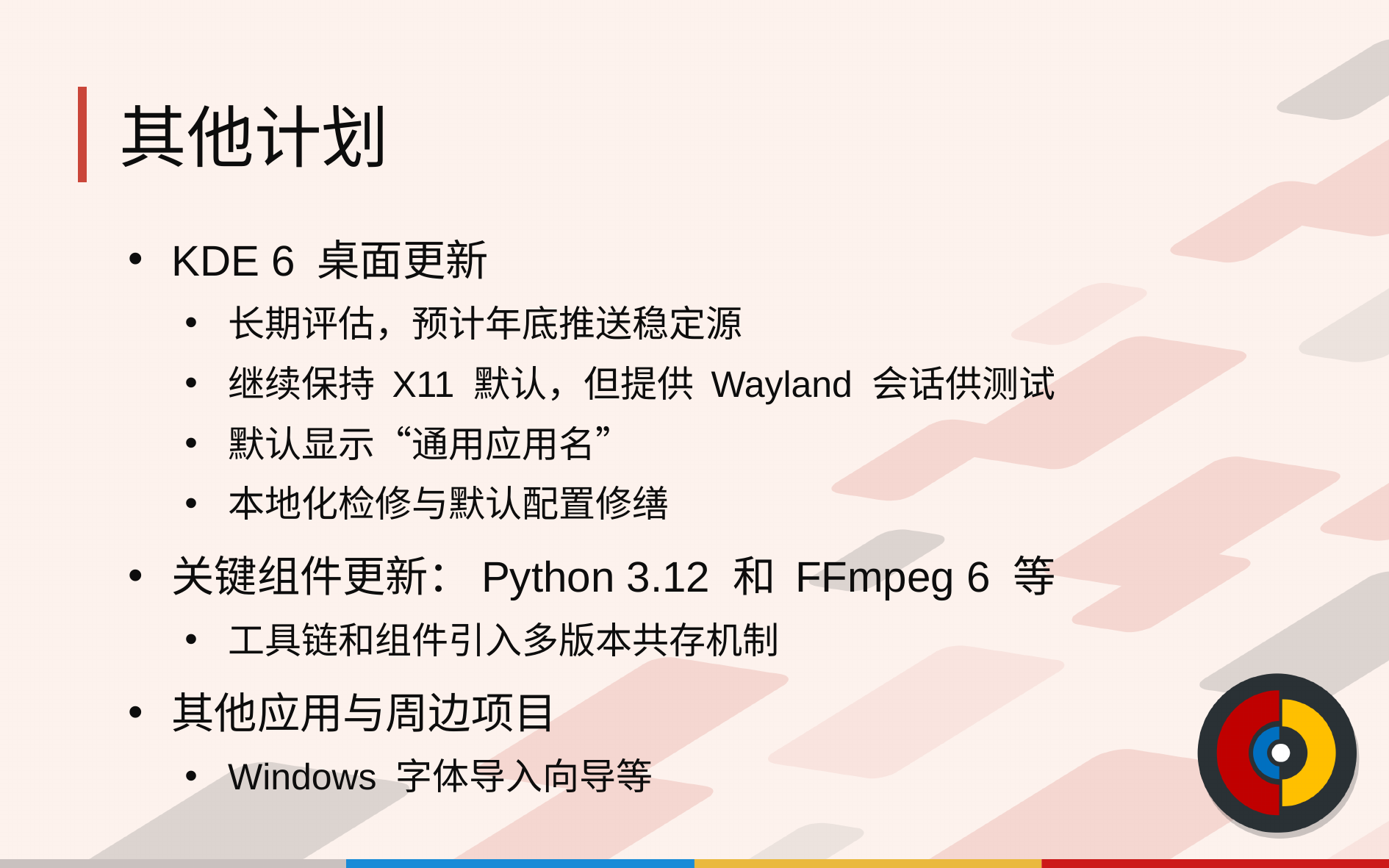

# 其他计划
KDE 6 桌面更新
长期评估，预计年底推送稳定源
继续保持 X11 默认，但提供 Wayland 会话供测试
默认显示“通用应用名”
本地化检修与默认配置修缮
关键组件更新：Python 3.12 和 FFmpeg 6 等
工具链和组件引入多版本共存机制
其他应用与周边项目
Windows 字体导入向导等